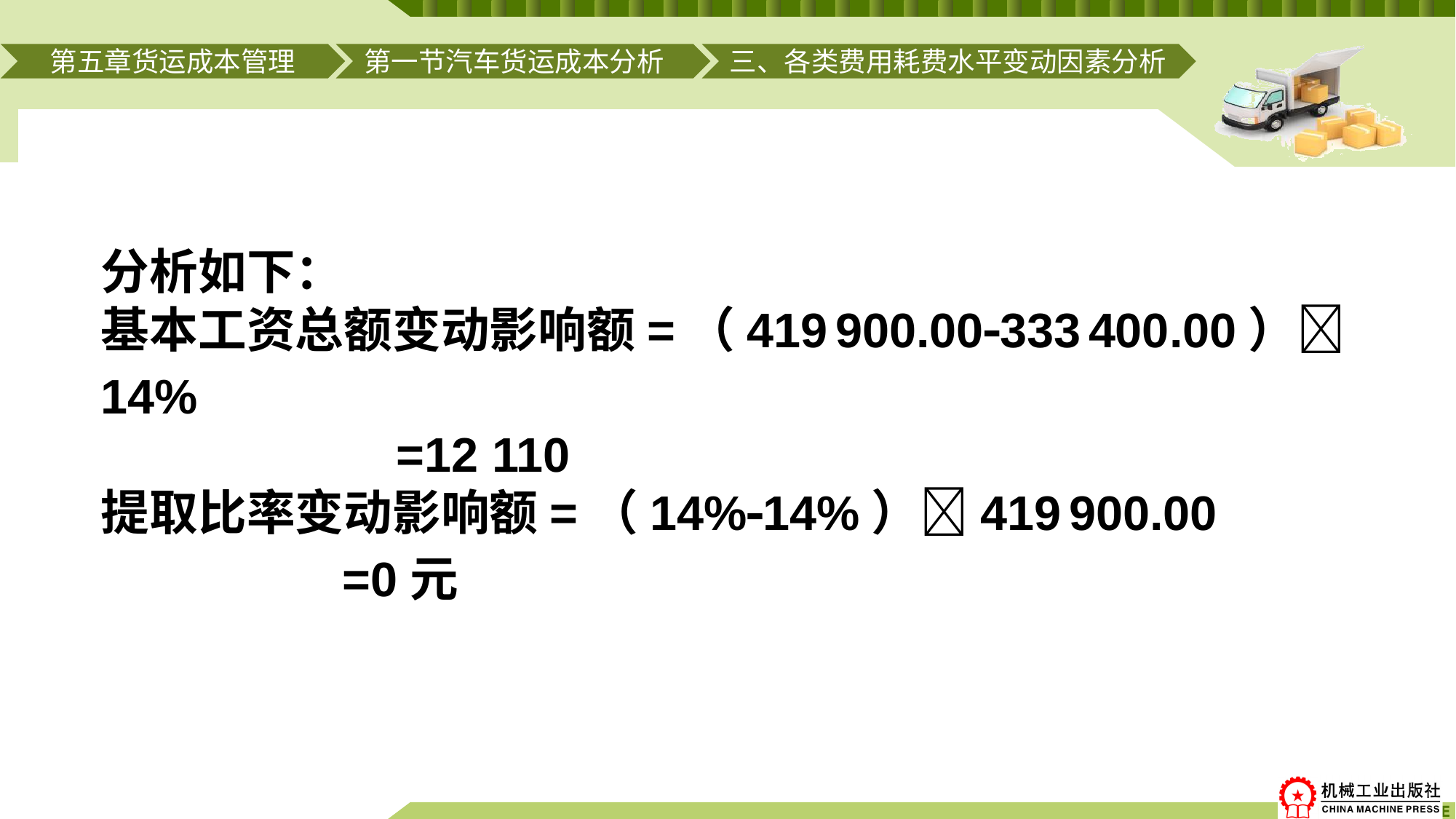

第五章货运成本管理
第一节汽车货运成本分析
三、各类费用耗费水平变动因素分析
# 分析如下： 基本工资总额变动影响额=（419 900.00−333 400.00）×14% =12 110 提取比率变动影响额=（14%−14%）×419 900.00 =0元